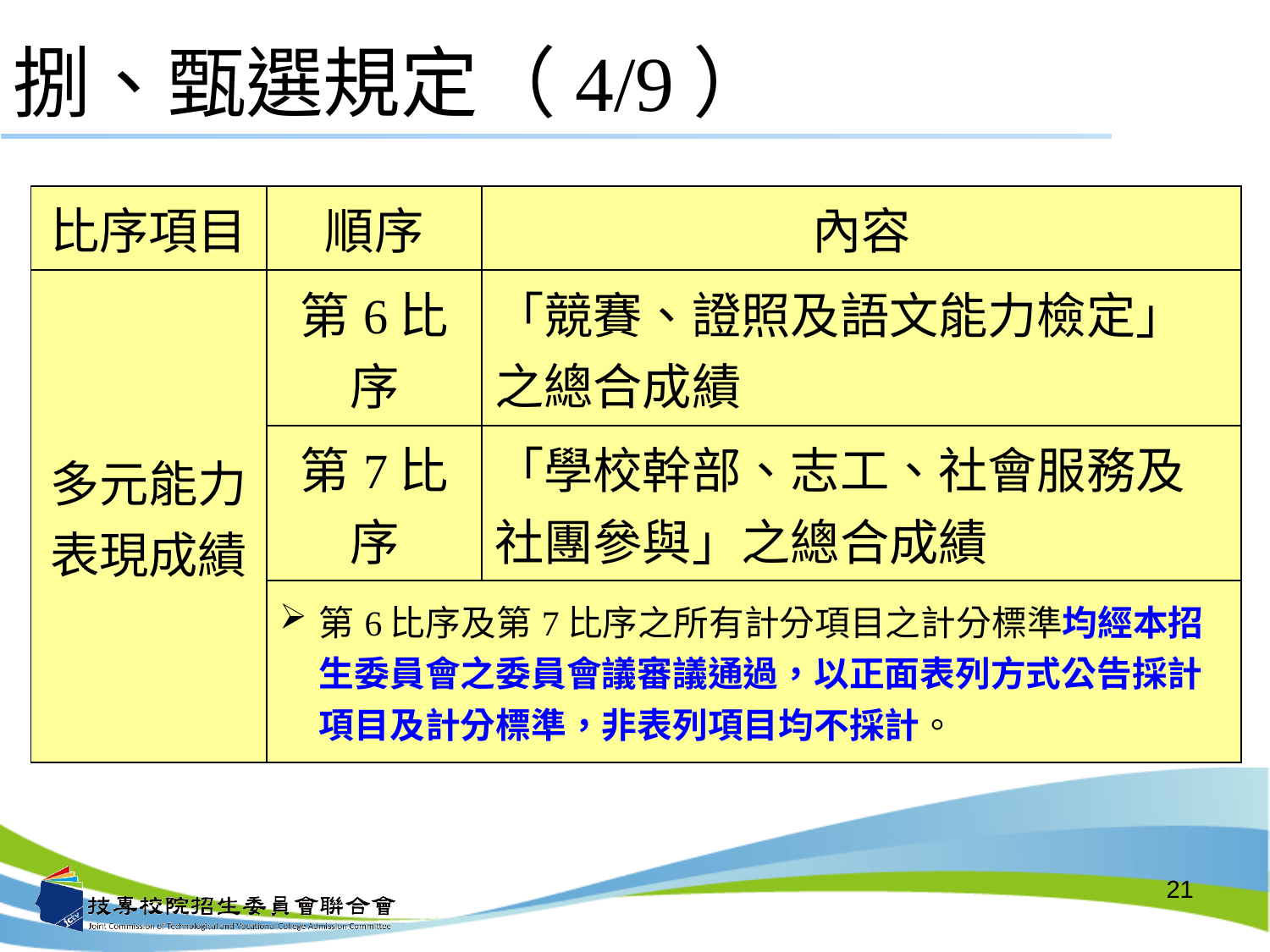

# 捌、甄選規定（4/9）
| 比序項目 | 順序 | 內容 |
| --- | --- | --- |
| 多元能力表現成績 | 第6比序 | 「競賽、證照及語文能力檢定」之總合成績 |
|  | 第7比序 | 「學校幹部、志工、社會服務及社團參與」之總合成績 |
|  | 第6比序及第7比序之所有計分項目之計分標準均經本招生委員會之委員會議審議通過，以正面表列方式公告採計項目及計分標準，非表列項目均不採計。 |  |
21